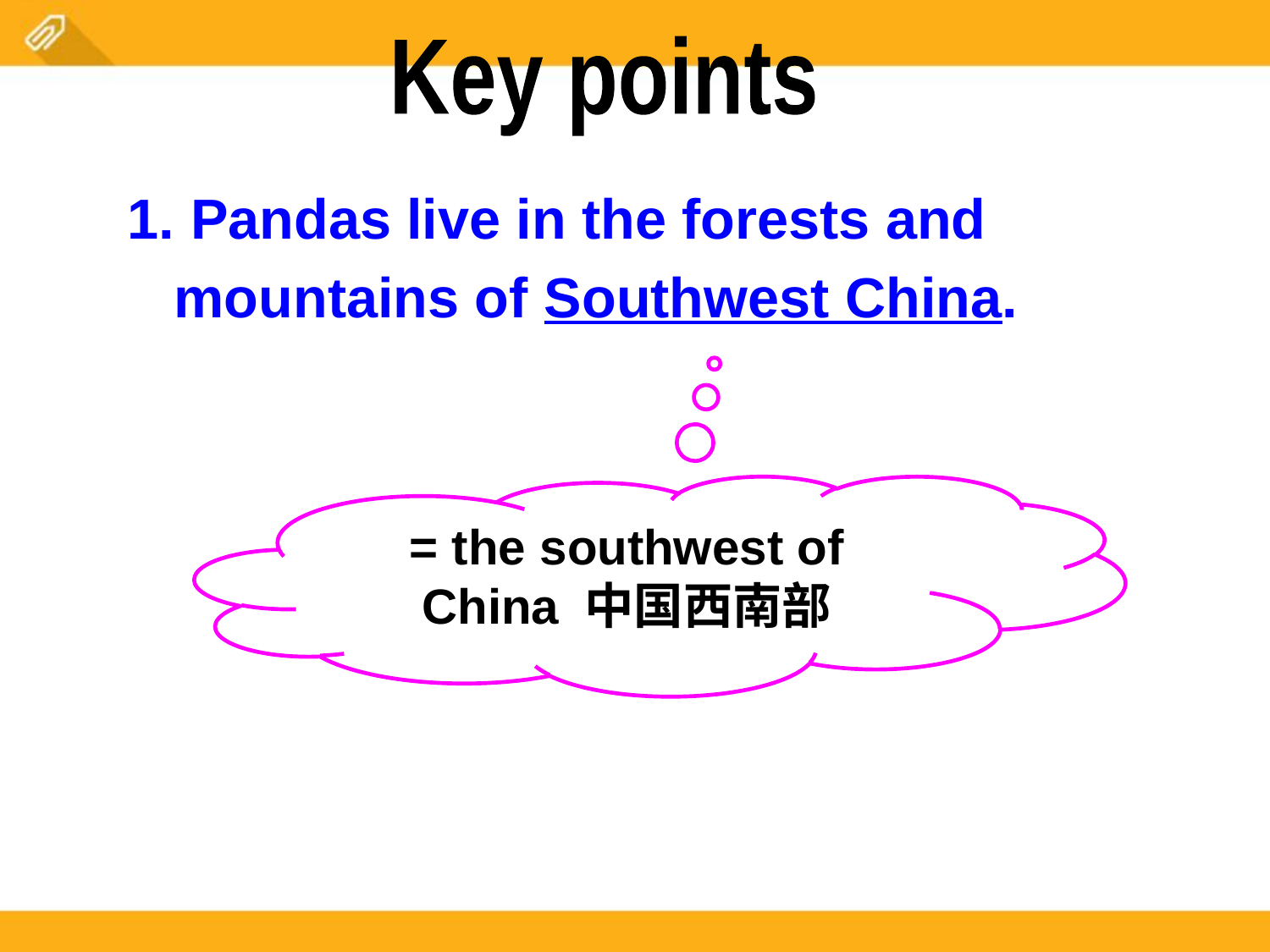

Key points
 Pandas live in the forests and
   mountains of Southwest China.
= the southwest of China 中国西南部